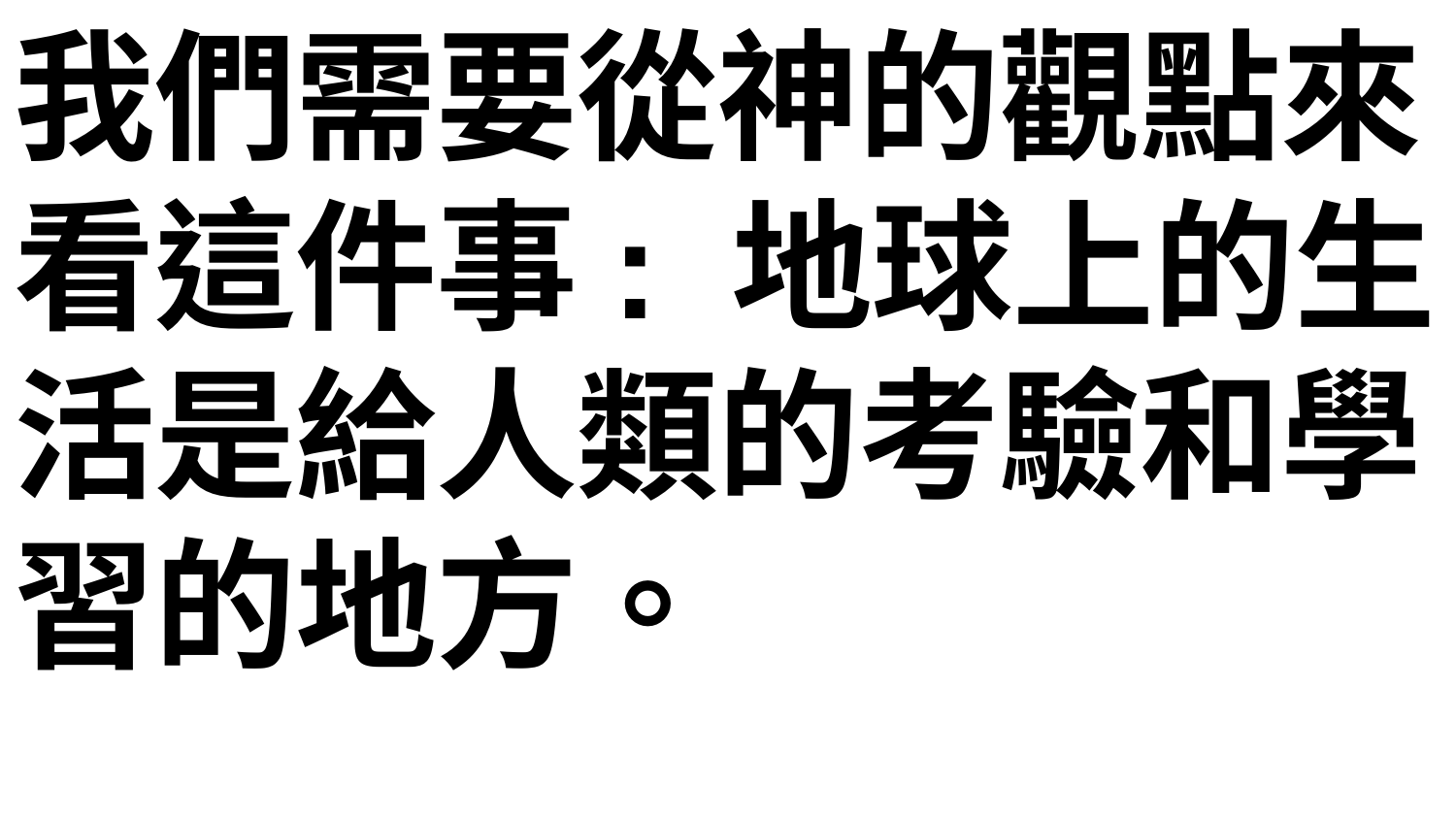

我們需要從神的觀點來看這件事: 地球上的生活是給人類的考驗和學習的地方。